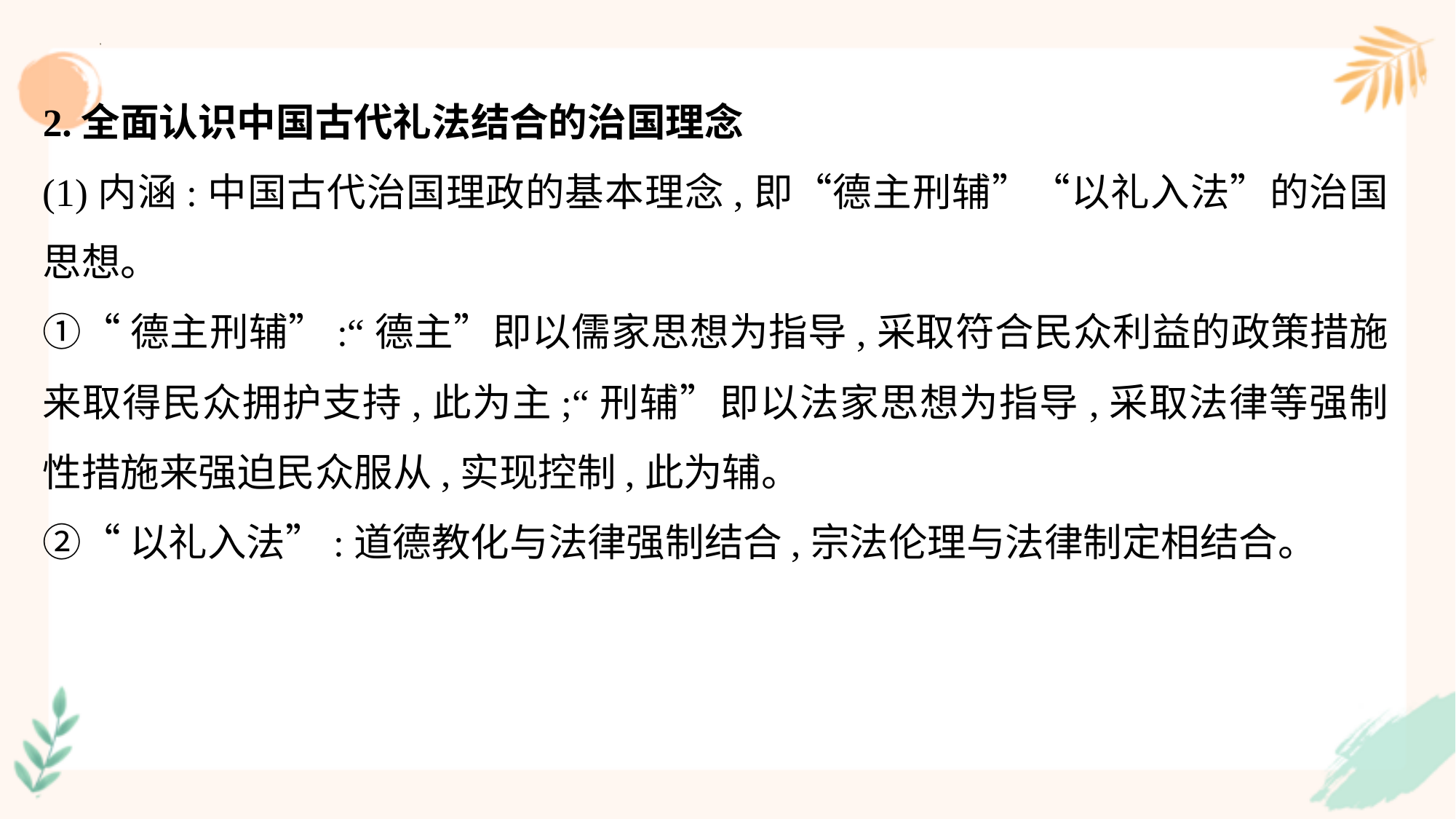

2.全面认识中国古代礼法结合的治国理念
(1)内涵:中国古代治国理政的基本理念,即“德主刑辅”“以礼入法”的治国思想。
①“德主刑辅”:“德主”即以儒家思想为指导,采取符合民众利益的政策措施来取得民众拥护支持,此为主;“刑辅”即以法家思想为指导,采取法律等强制性措施来强迫民众服从,实现控制,此为辅。
②“以礼入法”:道德教化与法律强制结合,宗法伦理与法律制定相结合。